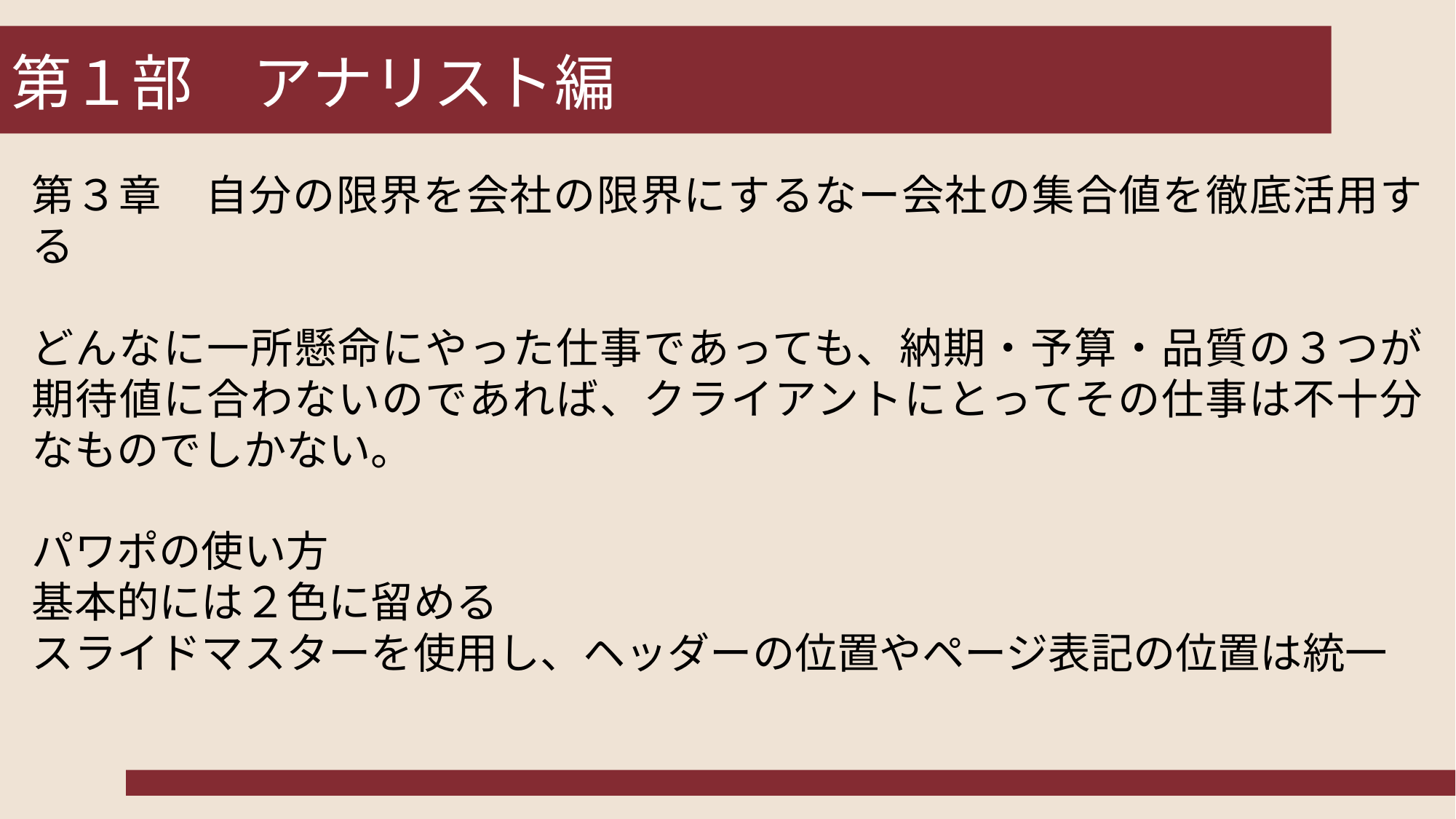

# 第１部　アナリスト編
第３章　自分の限界を会社の限界にするなー会社の集合値を徹底活用する

どんなに一所懸命にやった仕事であっても、納期・予算・品質の３つが期待値に合わないのであれば、クライアントにとってその仕事は不十分なものでしかない。

パワポの使い方
基本的には２色に留める
スライドマスターを使用し、ヘッダーの位置やページ表記の位置は統一
8